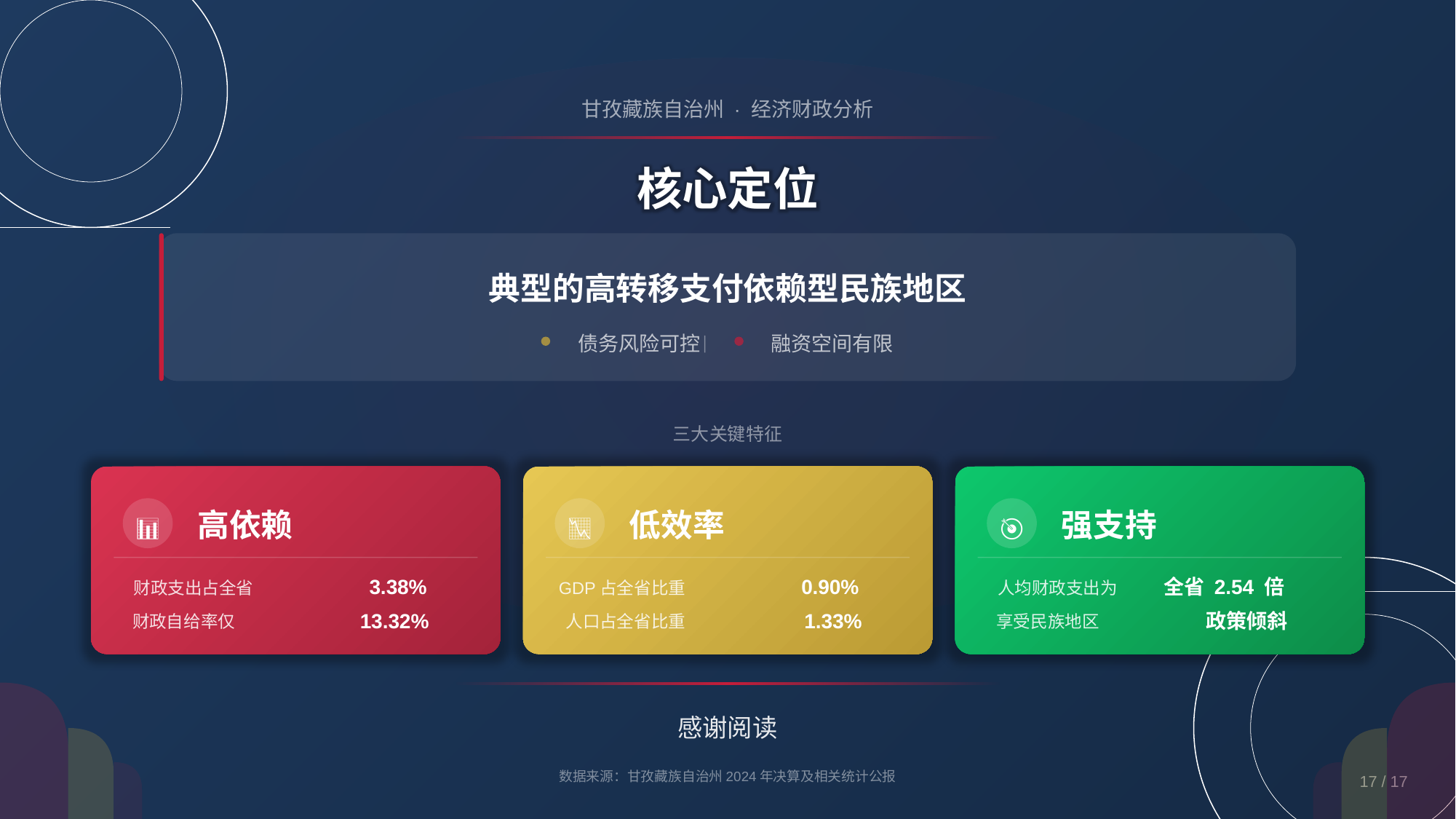

甘孜藏族自治州 · 经济财政分析

核心定位

典型的高转移支付依赖型民族地区
债务风险可控
融资空间有限

三大关键特征

高依赖
📊

3.38%
财政支出占全省
13.32%
财政自给率仅

低效率
📉

0.90%
GDP占全省比重
1.33%
人口占全省比重

强支持
🎯

全省 2.54 倍
人均财政支出为
政策倾斜
享受民族地区

感谢阅读
数据来源：甘孜藏族自治州2024年决算及相关统计公报
17 / 17